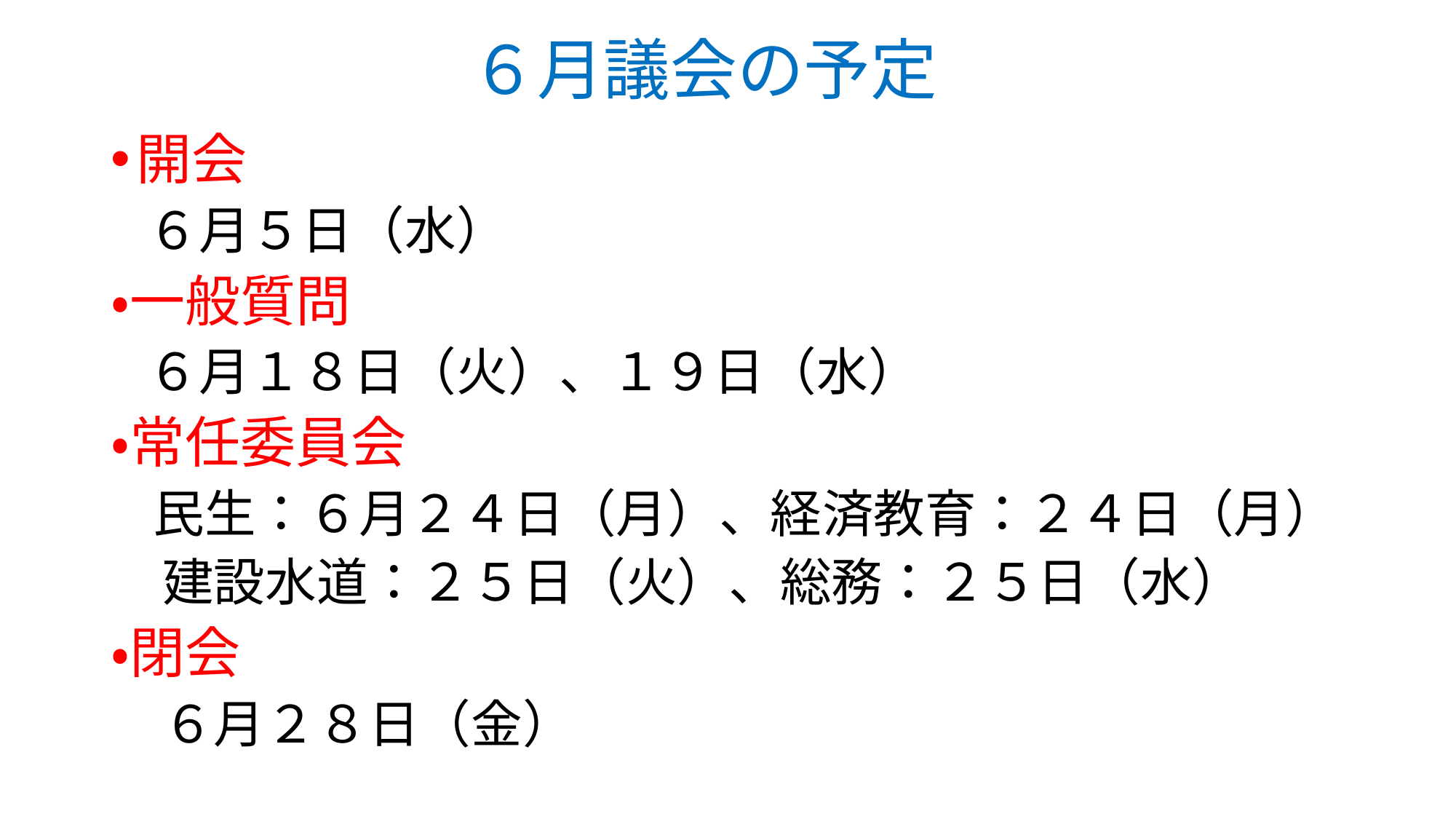

# ６月議会の予定
開会
　６月５日（水）
・一般質問
　６月１８日（火）、１９日（水）
・常任委員会
　民生：６月２４日（月）、経済教育：２４日（月）
　建設水道：２５日（火）、総務：２５日（水）
・閉会
　６月２８日（金）